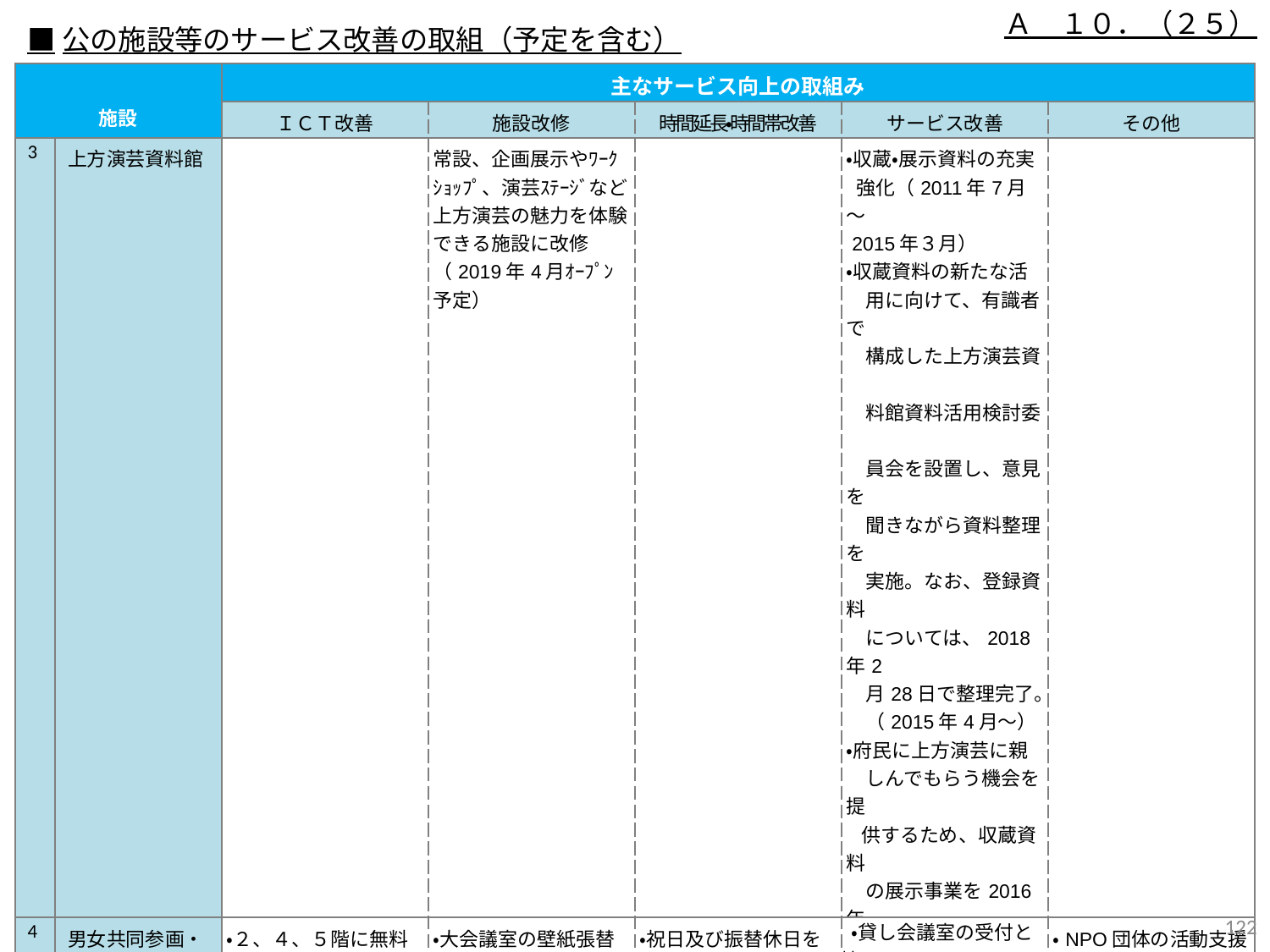

Ａ　１０．（２５）
■公の施設等のサービス改善の取組（予定を含む）
| 施設 |  | 主なサービス向上の取組み |  |  |  |  |
| --- | --- | --- | --- | --- | --- | --- |
|  |  | ＩＣＴ改善 | 施設改修 | 時間延長・時間帯改善 | サービス改善 | その他 |
| 3 | 上方演芸資料館 |  | 常設、企画展示やﾜｰｸｼｮｯﾌﾟ、演芸ｽﾃｰｼﾞなど上方演芸の魅力を体験できる施設に改修 （2019年4月ｵｰﾌﾟﾝ予定） |  | ・収蔵・展示資料の充実 強化（2011年7月～ 2015年３月） ・収蔵資料の新たな活 　用に向けて、有識者で 　構成した上方演芸資　 　料館資料活用検討委　 　員会を設置し、意見を 　聞きながら資料整理を　 　実施。なお、登録資料　 　については、2018年2 　月28日で整理完了。 　（2015年4月～） ・府民に上方演芸に親 　しんでもらう機会を提 供するため、収蔵資料 　の展示事業を2016年 　と2017年に各３回ずつ 　開催。2018年には2会 　場で開催が決定。 |  |
| 4 | 男女共同参画・青少年センター（ドーンセンター） | ・２、４、５階に無料Wi-Fi の設置（2016年度～） ・ＨＰトップページの改修 　　　　　　（2016年度） ・Facebook（2017年度 ～）、Twitter（2018年度 ～）により、会議室の空 き室状況やイベント情 報の発信 | ・大会議室の壁紙張替 え（2016年度） ・館内サイネージの更新 　　　　　（2017年11月） ・階段の壁紙張替 　　　　　　（2018年度） ・自動火災報知機の更 新　　　　　（2018年度） | ・祝日及び振替休日を 全日開館 （2016年10月 ～） ・早朝延長・区分延長・ 夜間延長を導入 （2016年４月～） ・センターの開館日拡大 に併せて、情報ライブ ラリーの開室日を拡大 （2016年10月～） ・駐車場の開館日時を 拡大（2016年10月～） | ・貸し会議室の受付と情 報ライブラリーの受付を 一元化し、総合案内 サービスを開始 （2016年度～） ・空き会議室の直前割引、 中高生への自習室開放 を実施（2016年度～） | ・NPO団体の活動支援 のために、NPO協働フ ロアを設置 （2016年度～） |
122